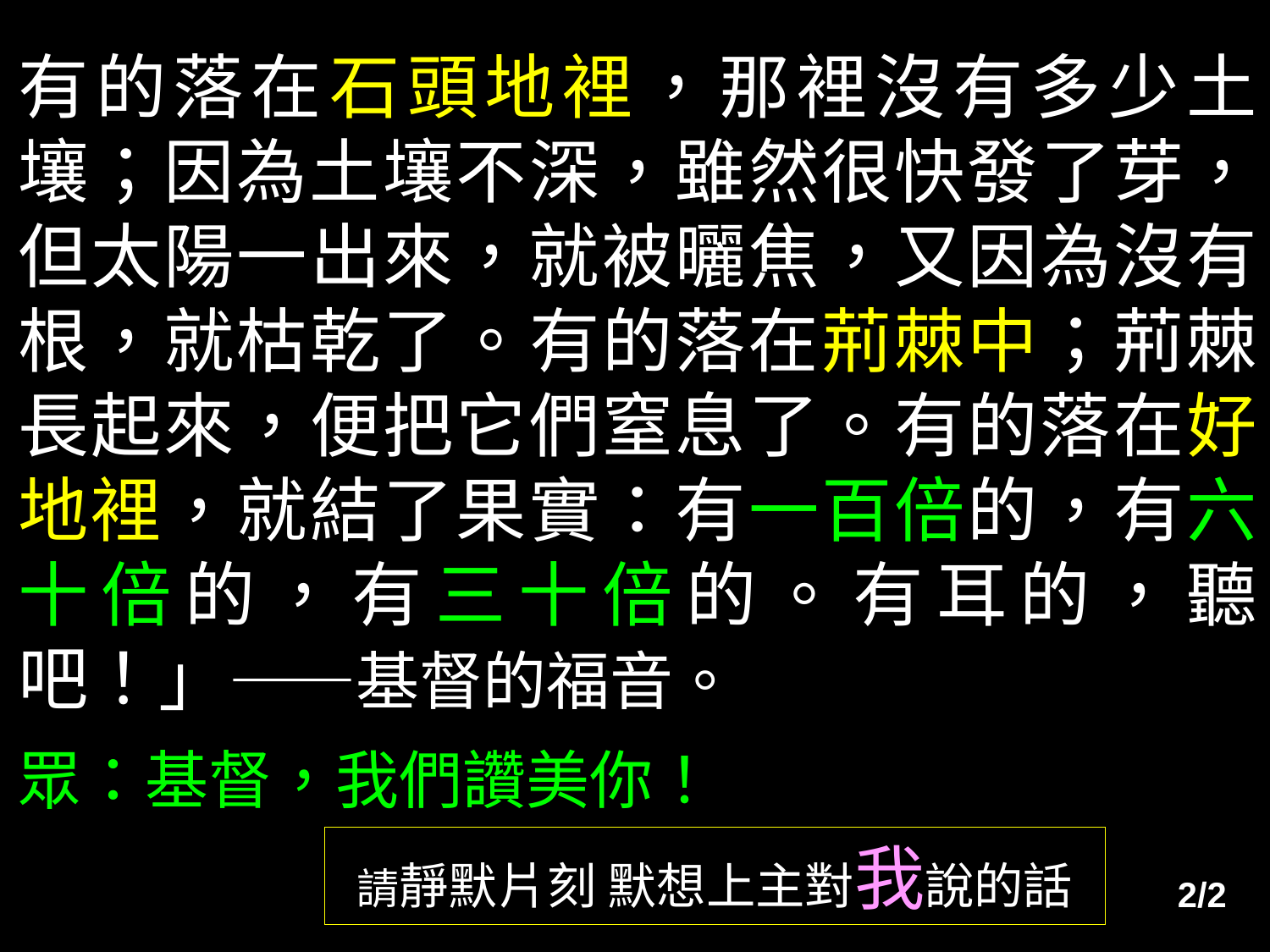

有的落在石頭地裡，那裡沒有多少土壤；因為土壤不深，雖然很快發了芽，但太陽一出來，就被曬焦，又因為沒有根，就枯乾了。有的落在荊棘中；荊棘長起來，便把它們窒息了。有的落在好地裡，就結了果實：有一百倍的，有六十倍的，有三十倍的。有耳的，聽吧！」——基督的福音。
眾：基督，我們讚美你！
請靜默片刻 默想上主對我說的話
2/2